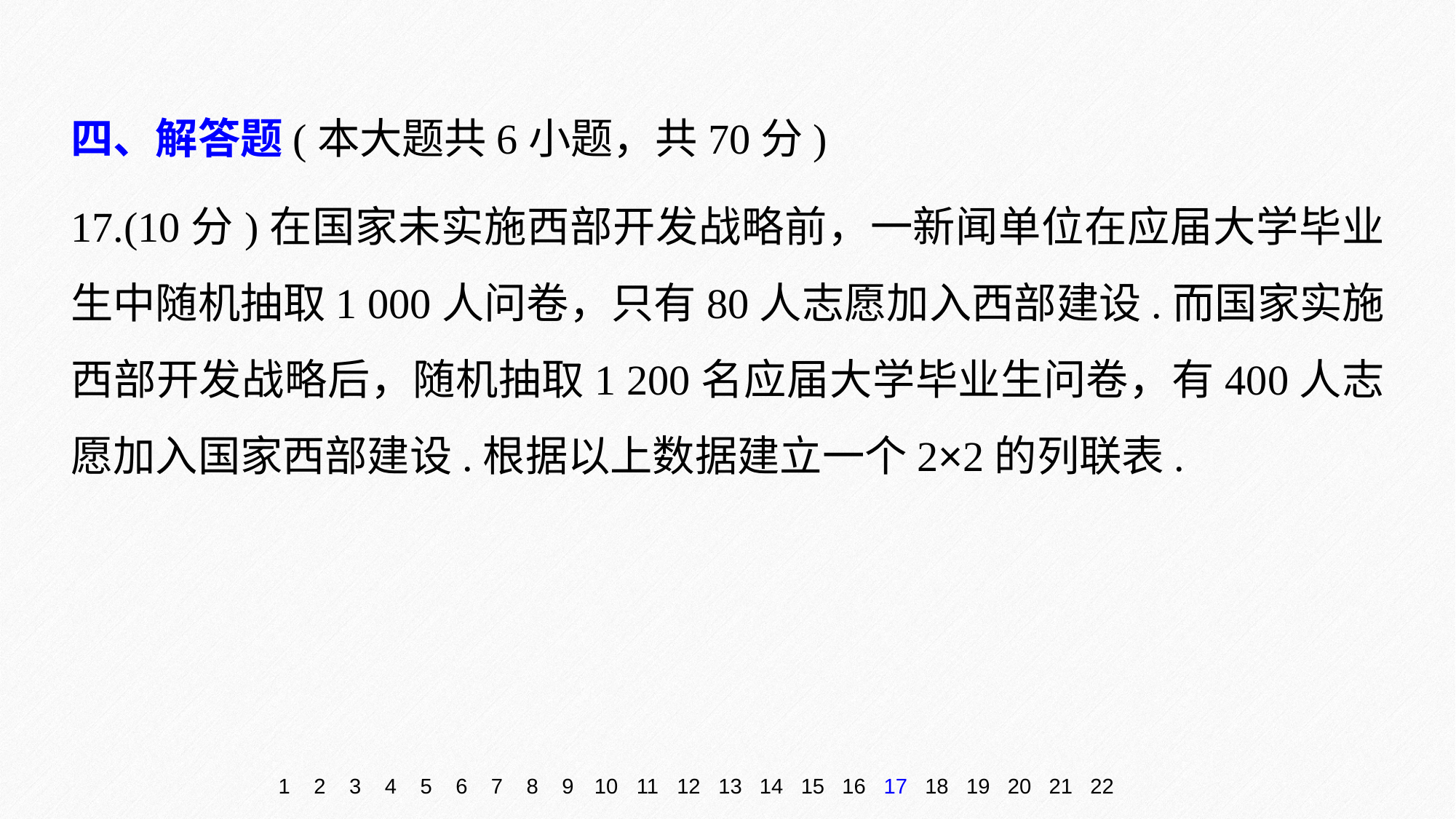

四、解答题(本大题共6小题，共70分)
17.(10分)在国家未实施西部开发战略前，一新闻单位在应届大学毕业生中随机抽取1 000人问卷，只有80人志愿加入西部建设.而国家实施西部开发战略后，随机抽取1 200名应届大学毕业生问卷，有400人志愿加入国家西部建设.根据以上数据建立一个2×2的列联表.
1
2
3
4
5
6
7
8
9
10
11
12
13
14
15
16
17
18
19
20
21
22